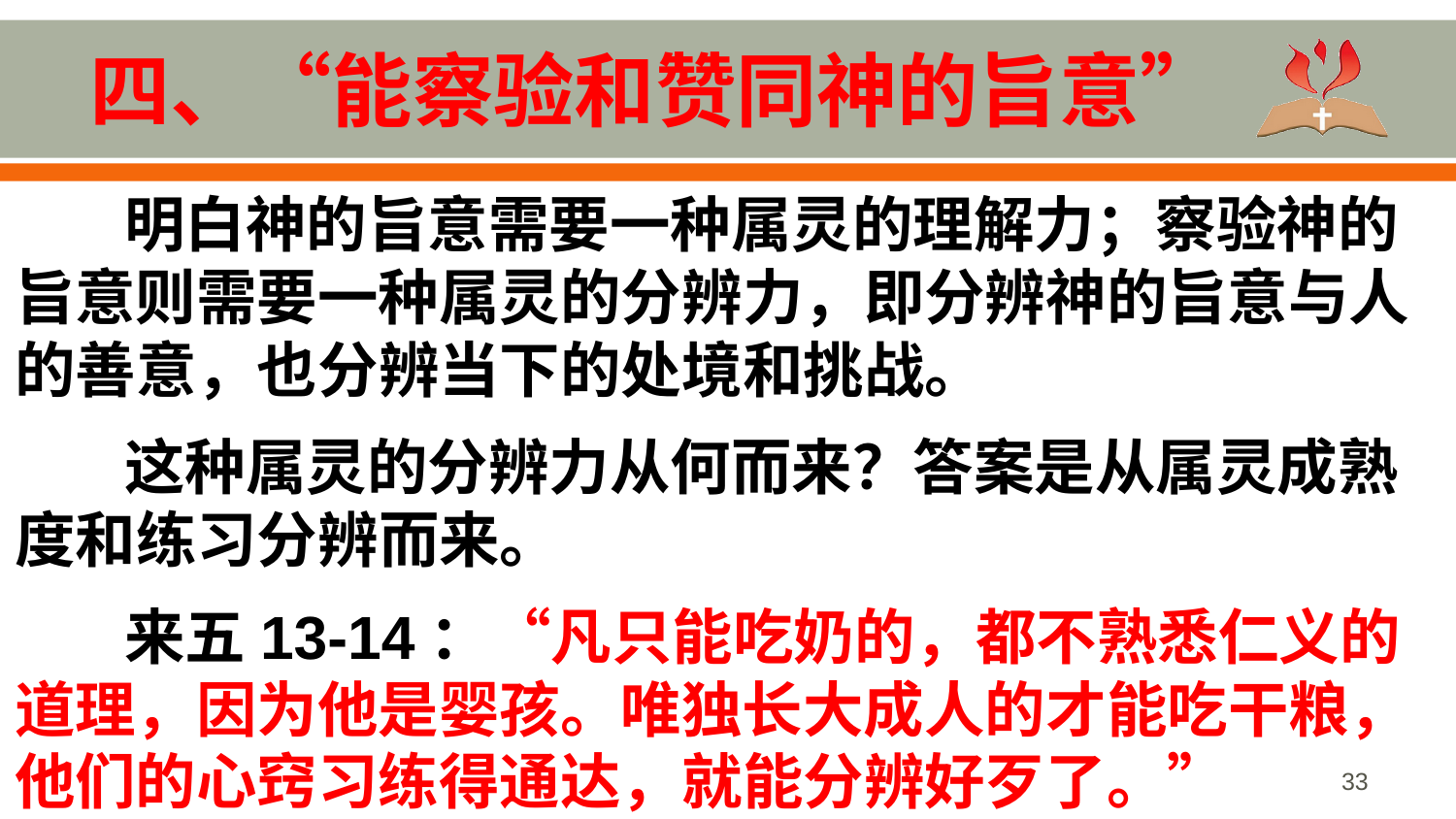

# 四、“能察验和赞同神的旨意”
明白神的旨意需要一种属灵的理解力；察验神的旨意则需要一种属灵的分辨力，即分辨神的旨意与人的善意，也分辨当下的处境和挑战。
这种属灵的分辨力从何而来？答案是从属灵成熟度和练习分辨而来。
来五13-14：“凡只能吃奶的，都不熟悉仁义的道理，因为他是婴孩。唯独长大成人的才能吃干粮，他们的心窍习练得通达，就能分辨好歹了。”

33